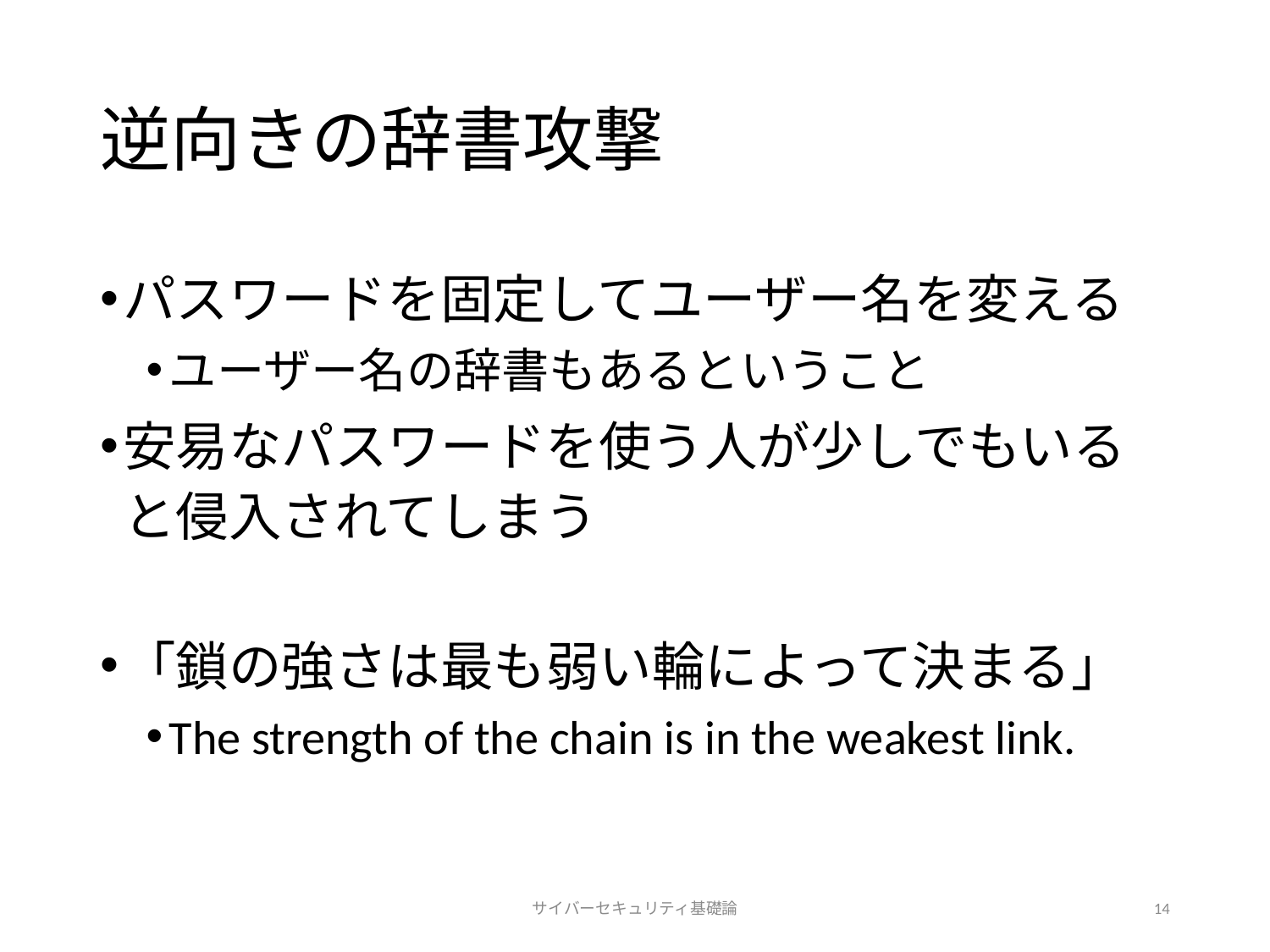

# 逆向きの辞書攻撃
パスワードを固定してユーザー名を変える
ユーザー名の辞書もあるということ
安易なパスワードを使う人が少しでもいると侵入されてしまう

「鎖の強さは最も弱い輪によって決まる」
The strength of the chain is in the weakest link.
サイバーセキュリティ基礎論
14